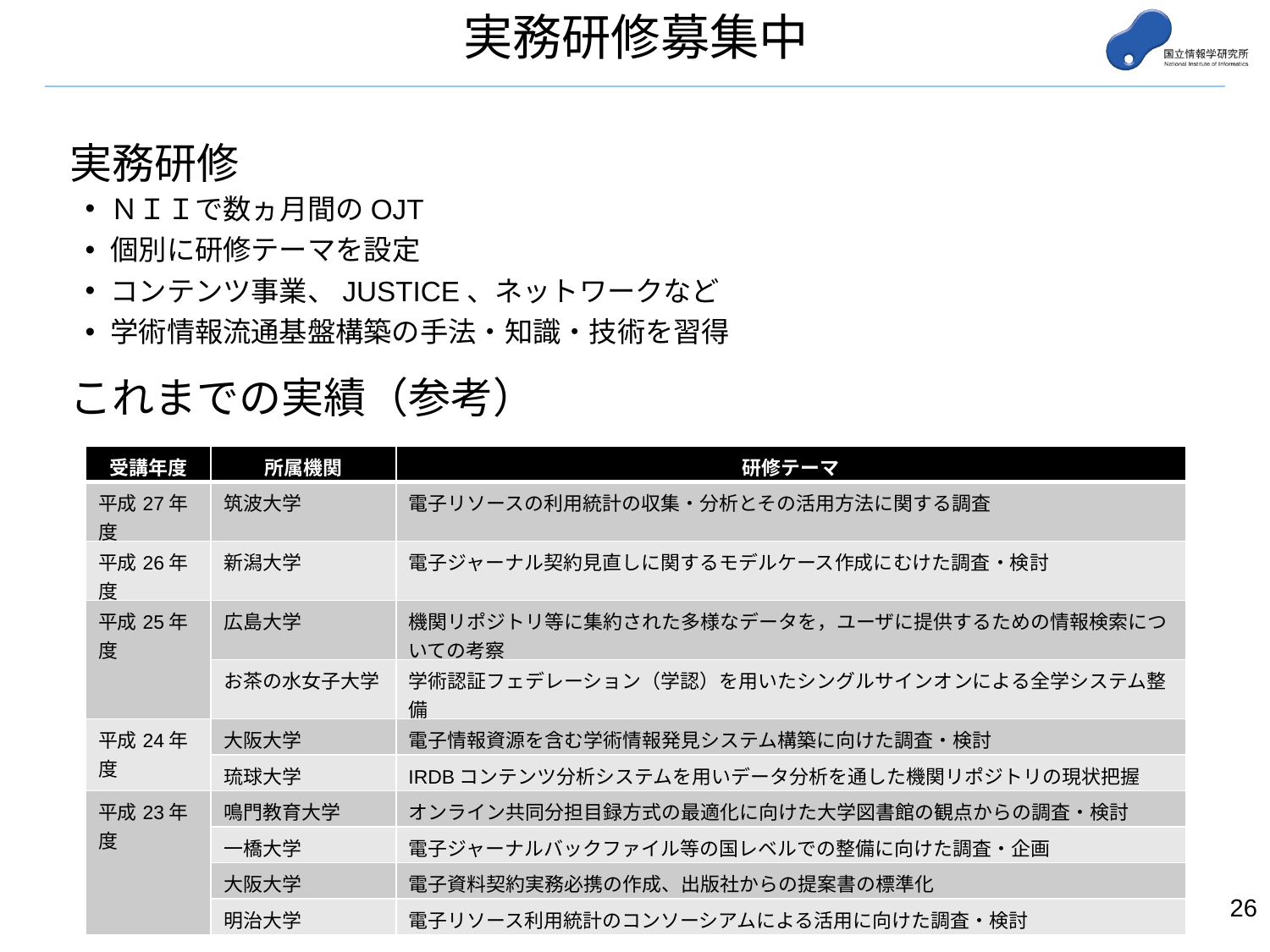

実務研修募集中
実務研修
ＮＩＩで数ヵ月間のOJT
個別に研修テーマを設定
コンテンツ事業、JUSTICE、ネットワークなど
学術情報流通基盤構築の手法・知識・技術を習得
これまでの実績（参考）

| 受講年度 | 所属機関 | 研修テーマ |
| --- | --- | --- |
| 平成27年度 | 筑波大学 | 電子リソースの利用統計の収集・分析とその活用方法に関する調査 |
| 平成26年度 | 新潟大学 | 電子ジャーナル契約見直しに関するモデルケース作成にむけた調査・検討 |
| 平成25年度 | 広島大学 | 機関リポジトリ等に集約された多様なデータを，ユーザに提供するための情報検索についての考察 |
|  | お茶の水女子大学 | 学術認証フェデレーション（学認）を用いたシングルサインオンによる全学システム整備 |
| 平成24年度 | 大阪大学 | 電子情報資源を含む学術情報発見システム構築に向けた調査・検討 |
|  | 琉球大学 | IRDBコンテンツ分析システムを用いデータ分析を通した機関リポジトリの現状把握 |
| 平成23年度 | 鳴門教育大学 | オンライン共同分担目録方式の最適化に向けた大学図書館の観点からの調査・検討 |
|  | 一橋大学 | 電子ジャーナルバックファイル等の国レベルでの整備に向けた調査・企画 |
|  | 大阪大学 | 電子資料契約実務必携の作成、出版社からの提案書の標準化 |
|  | 明治大学 | 電子リソース利用統計のコンソーシアムによる活用に向けた調査・検討 |
26
26